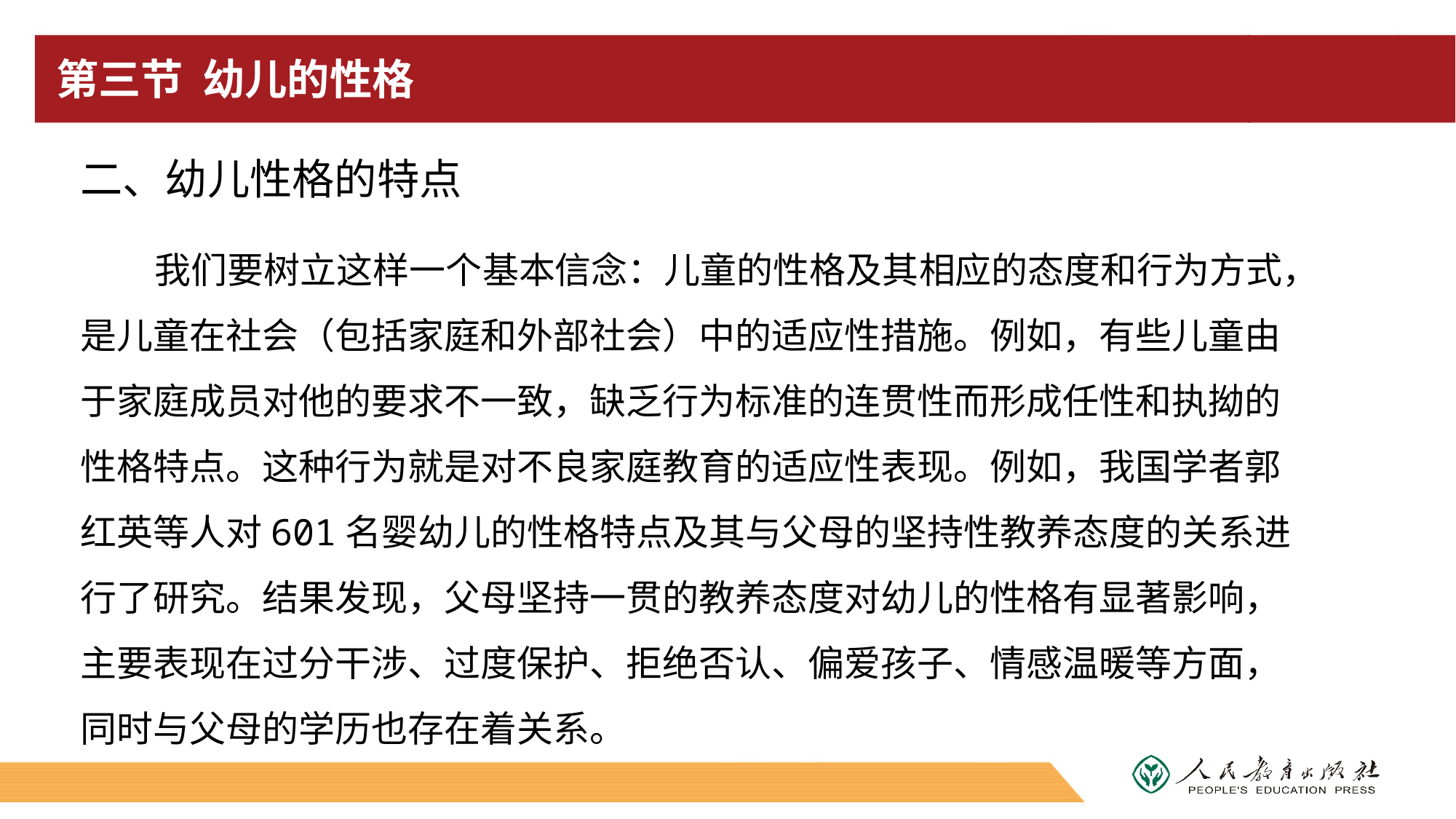

# 第三节  幼儿的性格
二、幼儿性格的特点
我们要树立这样一个基本信念：儿童的性格及其相应的态度和行为方式，是儿童在社会（包括家庭和外部社会）中的适应性措施。例如，有些儿童由于家庭成员对他的要求不一致，缺乏行为标准的连贯性而形成任性和执拗的性格特点。这种行为就是对不良家庭教育的适应性表现。例如，我国学者郭红英等人对601名婴幼儿的性格特点及其与父母的坚持性教养态度的关系进行了研究。结果发现，父母坚持一贯的教养态度对幼儿的性格有显著影响，主要表现在过分干涉、过度保护、拒绝否认、偏爱孩子、情感温暖等方面，同时与父母的学历也存在着关系。